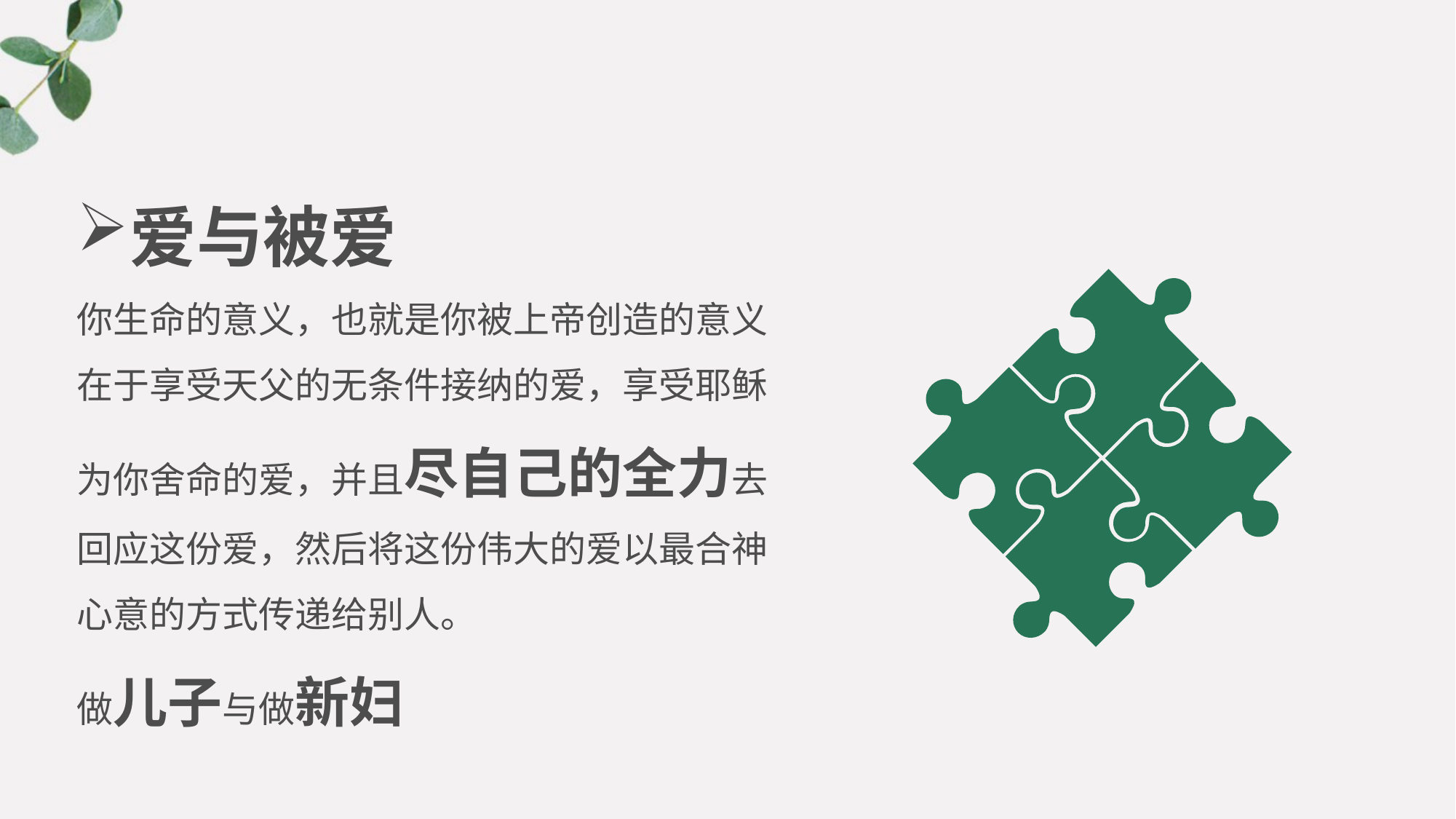

爱与被爱
你生命的意义，也就是你被上帝创造的意义
在于享受天父的无条件接纳的爱，享受耶稣
为你舍命的爱，并且尽自己的全力去
回应这份爱，然后将这份伟大的爱以最合神
心意的方式传递给别人。
做儿子与做新妇